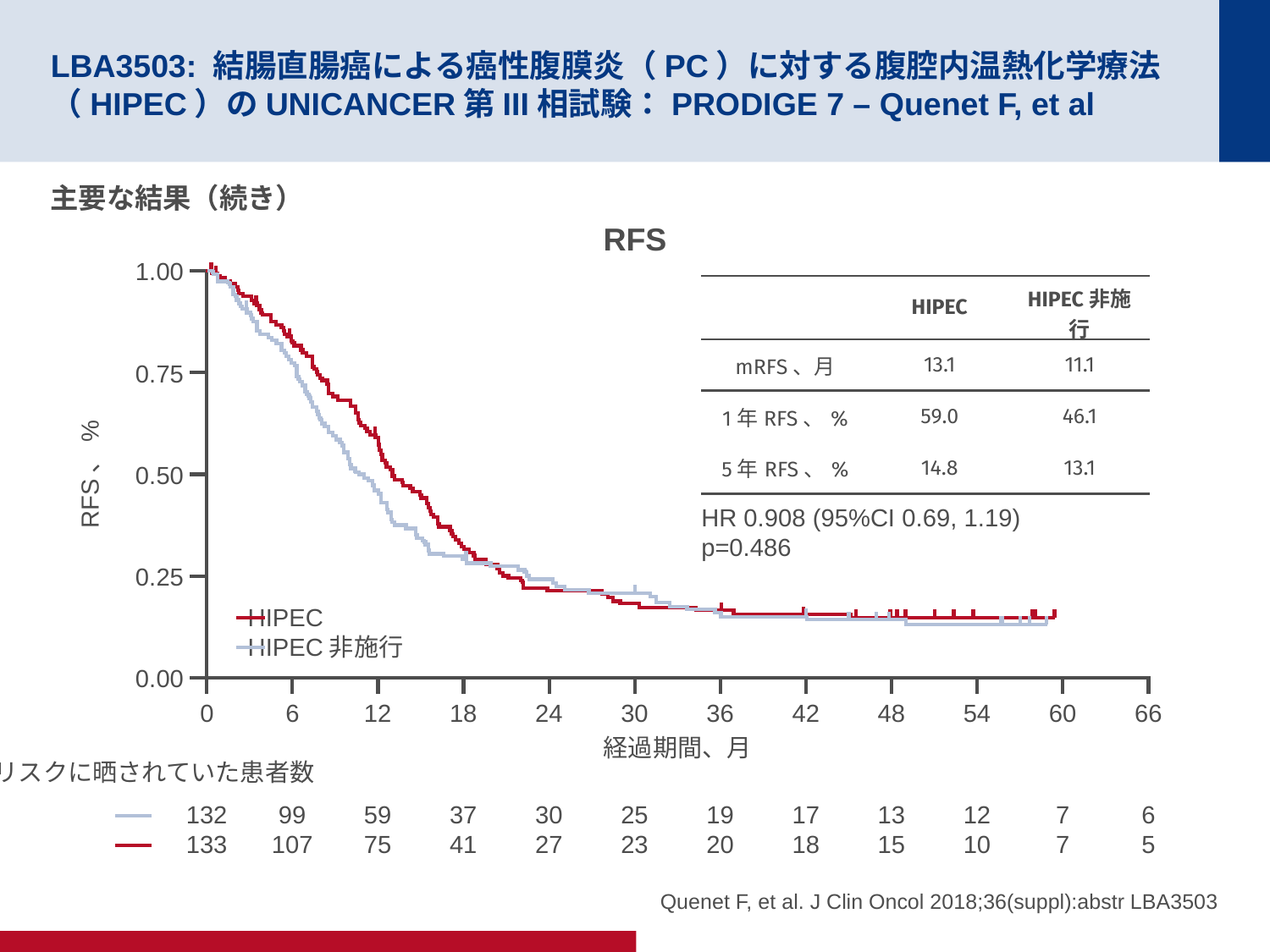

# LBA3503: 結腸直腸癌による癌性腹膜炎（PC）に対する腹腔内温熱化学療法（HIPEC）のUNICANCER第III相試験：PRODIGE 7 – Quenet F, et al
主要な結果（続き）

RFS
1.00

|  | HIPEC | HIPEC非施行 |
| --- | --- | --- |
| mRFS、月 | 13.1 | 11.1 |
| 1年RFS、% | 59.0 | 46.1 |
| 5年RFS、% | 14.8 | 13.1 |
0.75
RFS、%
0.50
HR 0.908 (95%CI 0.69, 1.19) p=0.486
0.25
HIPEC
HIPEC非施行
0.00
0
6
12
18
24
30
36
42
48
54
60
66
経過期間、月
リスクに晒されていた患者数
132
133
99
107
59
75
37
41
30
27
25
23
19
20
17
18
13
15
12
10
7
7
6
5
Quenet F, et al. J Clin Oncol 2018;36(suppl):abstr LBA3503